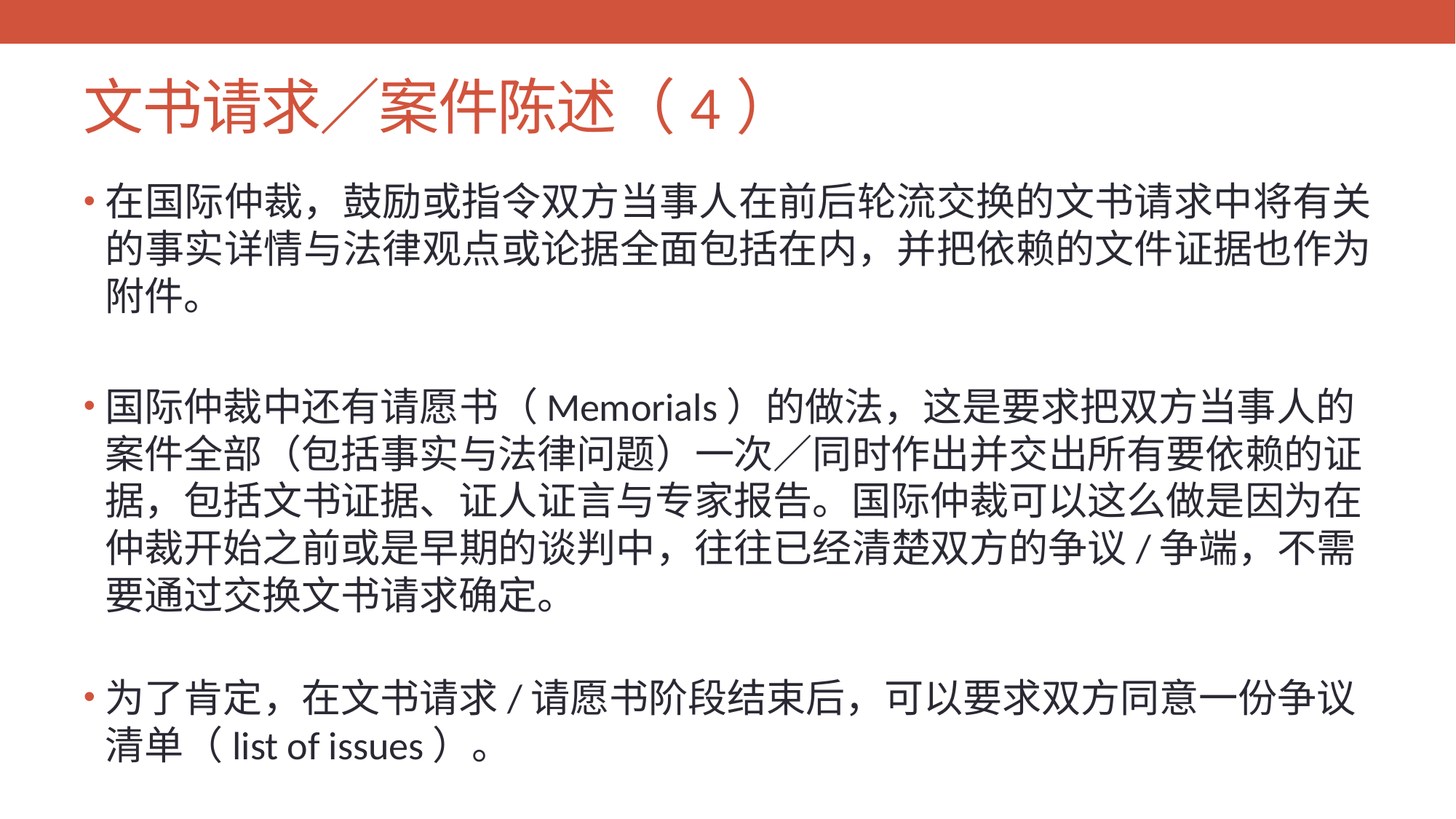

# 文书请求／案件陈述（4）
在国际仲裁，鼓励或指令双方当事人在前后轮流交换的文书请求中将有关的事实详情与法律观点或论据全面包括在内，并把依赖的文件证据也作为附件。

国际仲裁中还有请愿书（Memorials）的做法，这是要求把双方当事人的案件全部（包括事实与法律问题）一次／同时作出并交出所有要依赖的证据，包括文书证据、证人证言与专家报告。国际仲裁可以这么做是因为在仲裁开始之前或是早期的谈判中，往往已经清楚双方的争议/争端，不需要通过交换文书请求确定。

为了肯定，在文书请求/请愿书阶段结束后，可以要求双方同意一份争议清单（list of issues）。